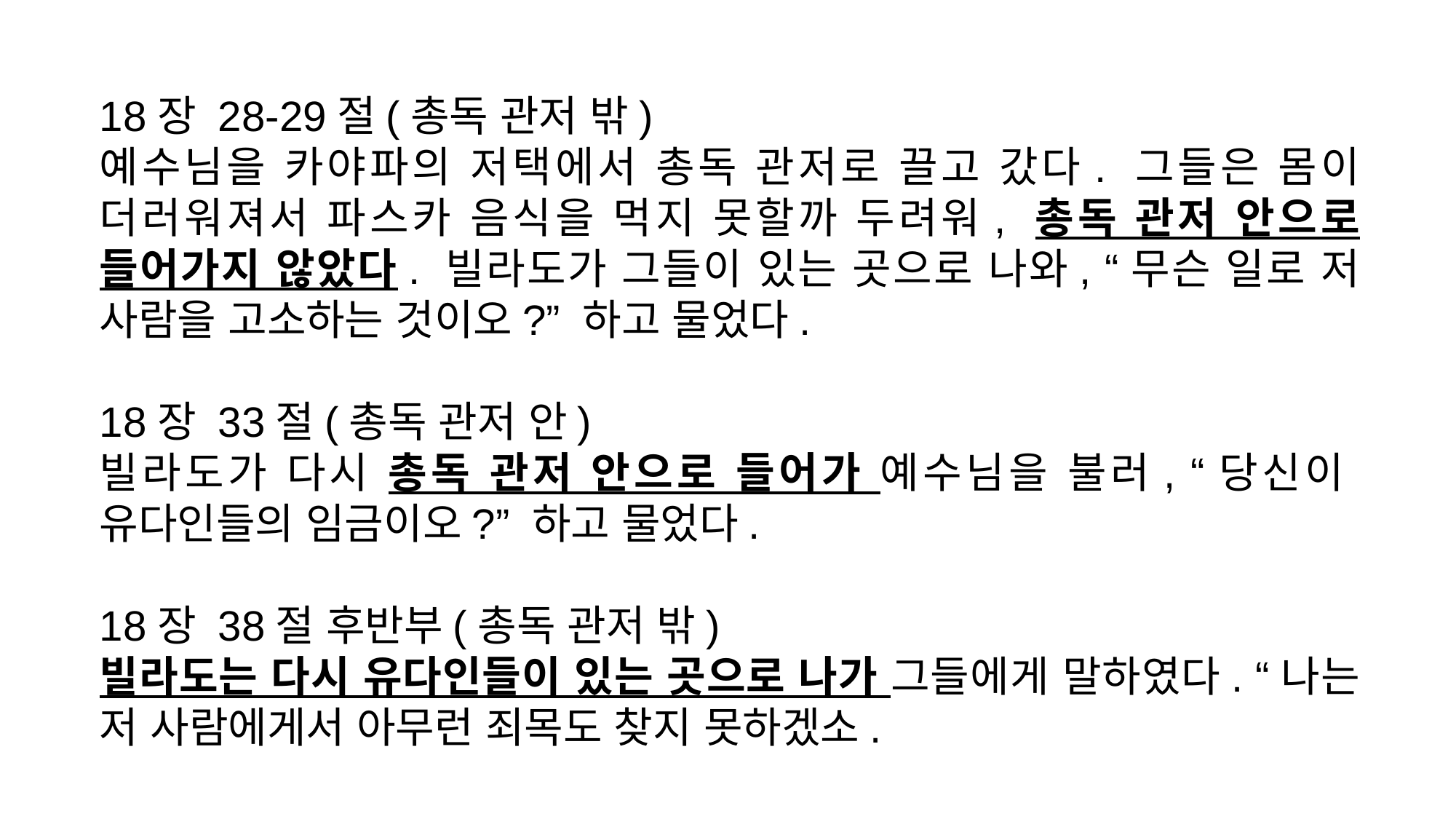

18장 28-29절(총독 관저 밖)
예수님을 카야파의 저택에서 총독 관저로 끌고 갔다. 그들은 몸이 더러워져서 파스카 음식을 먹지 못할까 두려워, 총독 관저 안으로 들어가지 않았다. 빌라도가 그들이 있는 곳으로 나와, “무슨 일로 저 사람을 고소하는 것이오?” 하고 물었다.

18장 33절(총독 관저 안)
빌라도가 다시 총독 관저 안으로 들어가 예수님을 불러, “당신이  유다인들의 임금이오?” 하고 물었다.

18장 38절 후반부(총독 관저 밖)
빌라도는 다시 유다인들이 있는 곳으로 나가 그들에게 말하였다. “나는 저 사람에게서 아무런 죄목도 찾지 못하겠소.